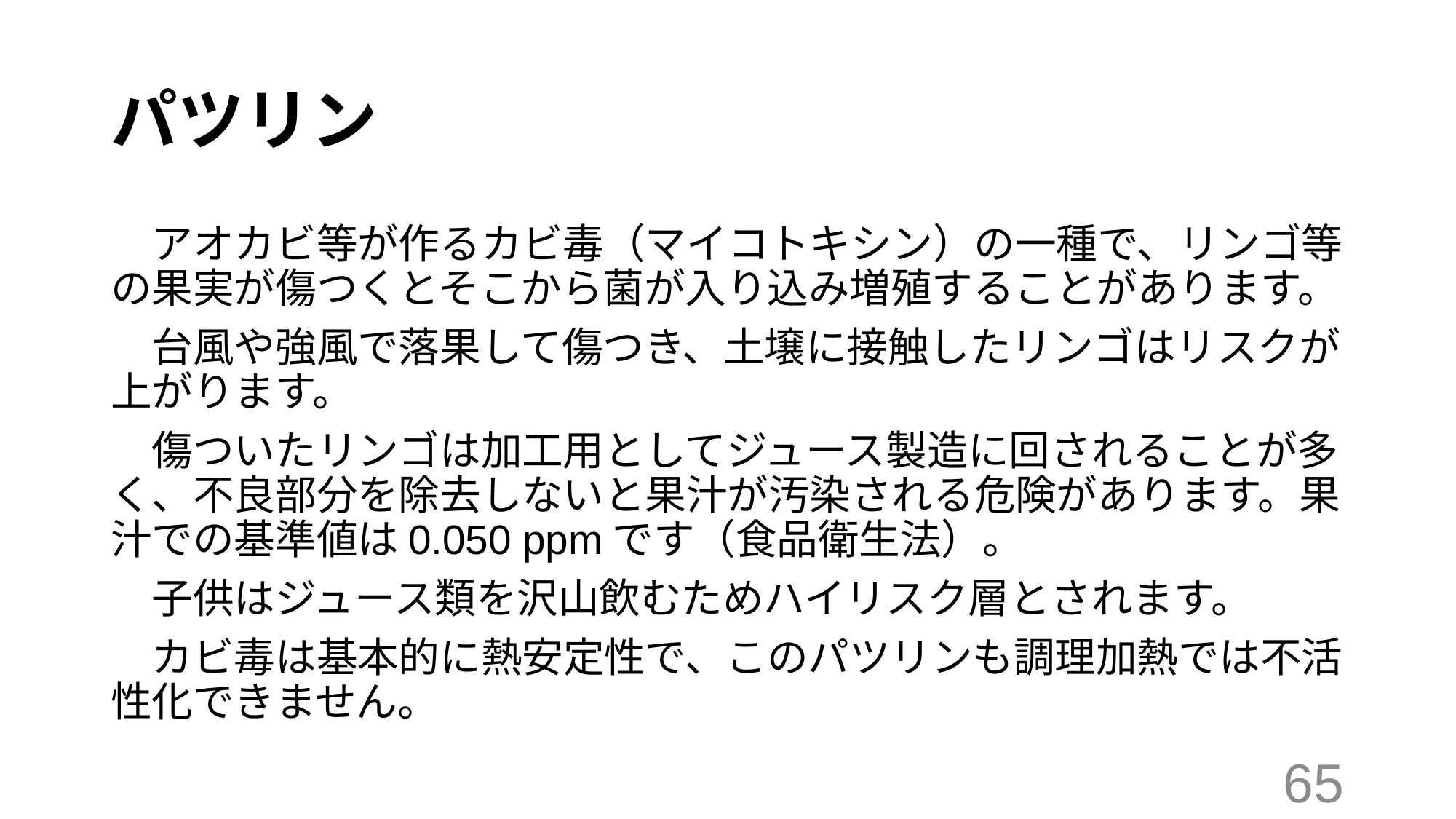

# パツリン
　アオカビ等が作るカビ毒（マイコトキシン）の一種で、リンゴ等の果実が傷つくとそこから菌が入り込み増殖することがあります。
　台風や強風で落果して傷つき、土壌に接触したリンゴはリスクが上がります。
　傷ついたリンゴは加工用としてジュース製造に回されることが多く、不良部分を除去しないと果汁が汚染される危険があります。果汁での基準値は0.050 ppmです（食品衛生法）。
　子供はジュース類を沢山飲むためハイリスク層とされます。
　カビ毒は基本的に熱安定性で、このパツリンも調理加熱では不活性化できません。
65